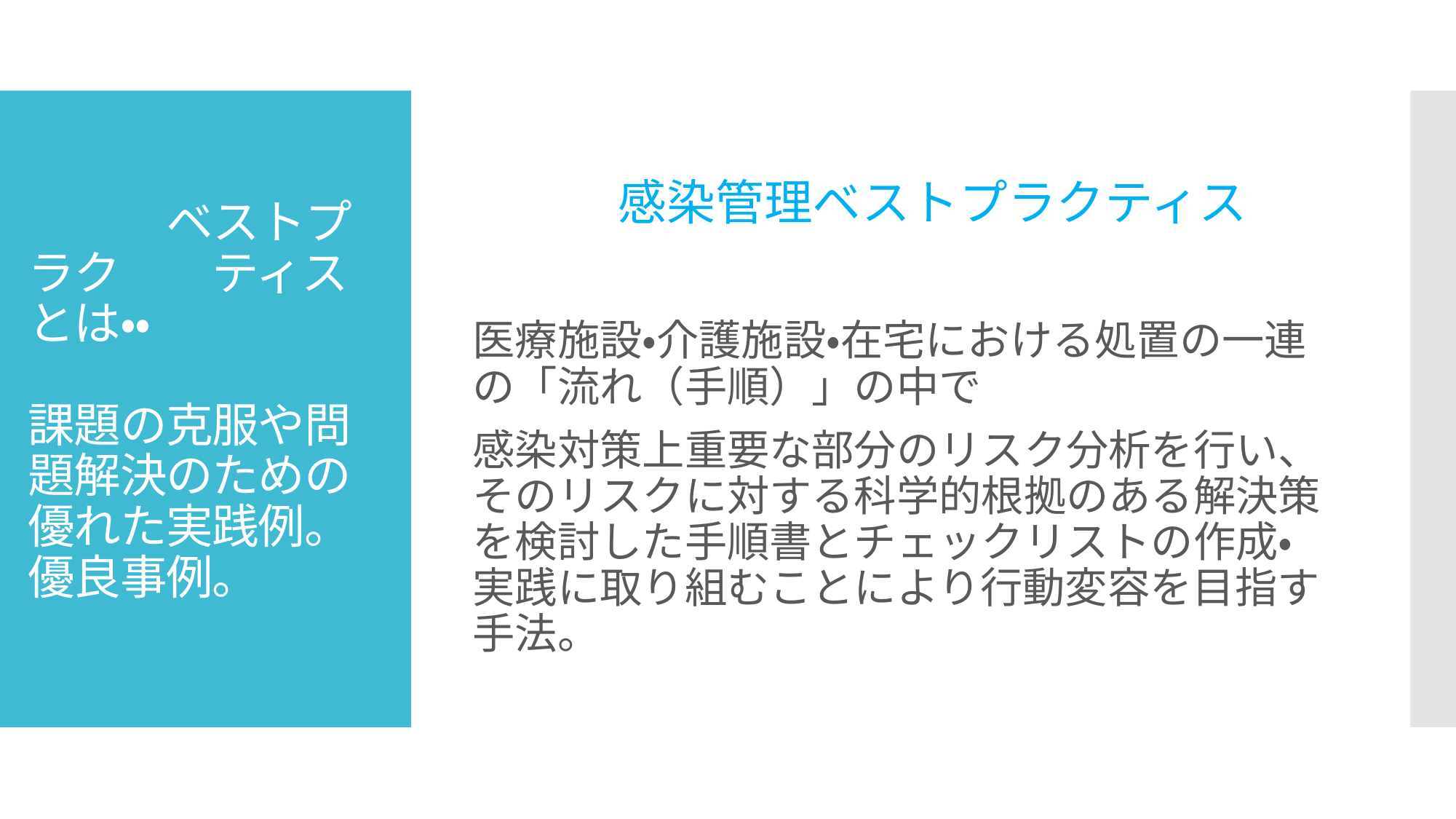

感染管理ベストプラクティス

医療施設・介護施設・在宅における処置の一連の「流れ（手順）」の中で
感染対策上重要な部分のリスク分析を行い、そのリスクに対する科学的根拠のある解決策を検討した手順書とチェックリストの作成・実践に取り組むことにより行動変容を目指す手法。
# ベストプラク　　ティスとは・・ 　 課題の克服や問題解決のための優れた実践例。優良事例。